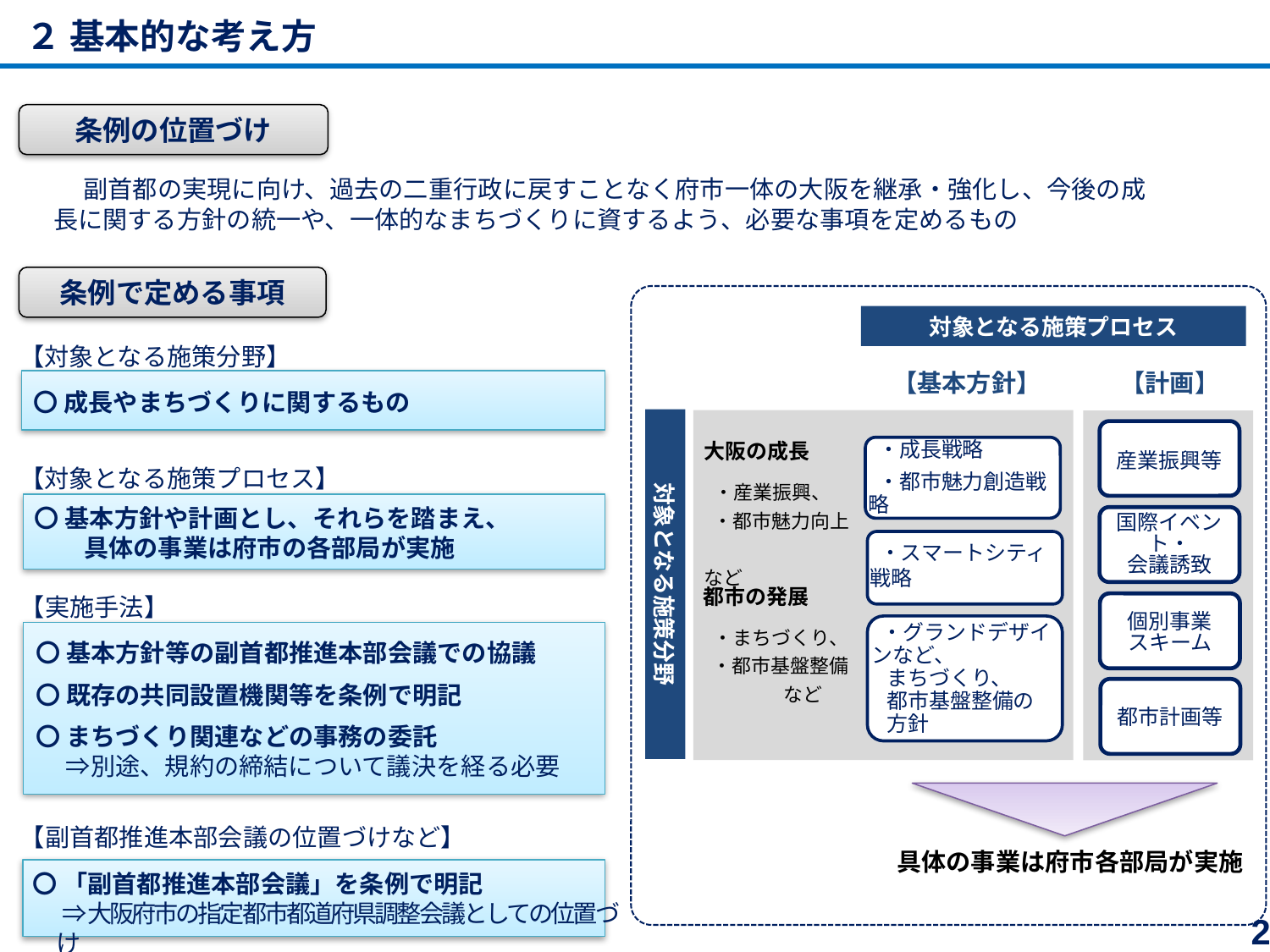

２ 基本的な考え方
条例の位置づけ
　副首都の実現に向け、過去の二重行政に戻すことなく府市一体の大阪を継承・強化し、今後の成長に関する方針の統一や、一体的なまちづくりに資するよう、必要な事項を定めるもの
条例で定める事項

対象となる施策プロセス
【対象となる施策分野】
【基本方針】
【計画】

〇 成長やまちづくりに関するもの
対象となる施策分野

産業振興等
 ・成長戦略

 ・都市魅力創造戦略
大阪の成長

 ・産業振興、
 ・都市魅力向上
　　　　　　　　  など
【対象となる施策プロセス】

〇 基本方針や計画とし、それらを踏まえ、
　　具体の事業は府市の各部局が実施
国際イベント・
会議誘致
 ・スマートシティ戦略
都市の発展

 ・まちづくり、
 ・都市基盤整備
                 など
【実施手法】
個別事業
スキーム
 ・グランドデザインなど、
  まちづくり、
  都市基盤整備の
  方針

〇 基本方針等の副首都推進本部会議での協議

〇 既存の共同設置機関等を条例で明記

〇 まちづくり関連などの事務の委託
　 ⇒別途、規約の締結について議決を経る必要

具体の事業は府市各部局が実施
都市計画等

【副首都推進本部会議の位置づけなど】

〇 「副首都推進本部会議」を条例で明記
　 ⇒大阪府市の指定都市都道府県調整会議としての位置づけ

 2